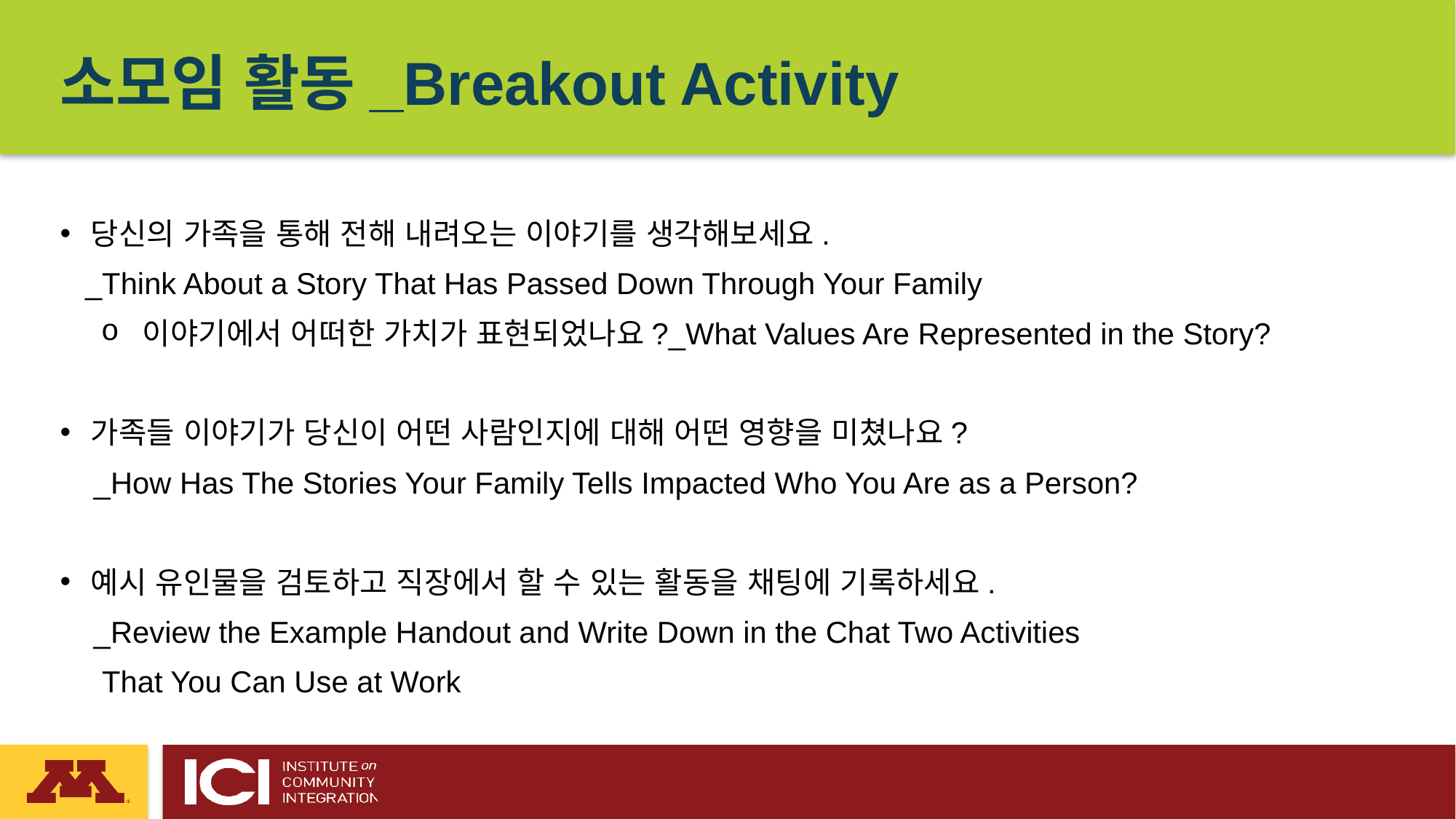

소모임 활동_Breakout Activity
당신의 가족을 통해 전해 내려오는 이야기를 생각해보세요.
   _Think About a Story That Has Passed Down Through Your Family
 이야기에서 어떠한 가치가 표현되었나요?_What Values Are Represented in the Story?

가족들 이야기가 당신이 어떤 사람인지에 대해 어떤 영향을 미쳤나요?
    _How Has The Stories Your Family Tells Impacted Who You Are as a Person?

예시 유인물을 검토하고 직장에서 할 수 있는 활동을 채팅에 기록하세요.
    _Review the Example Handout and Write Down in the Chat Two Activities
     That You Can Use at Work